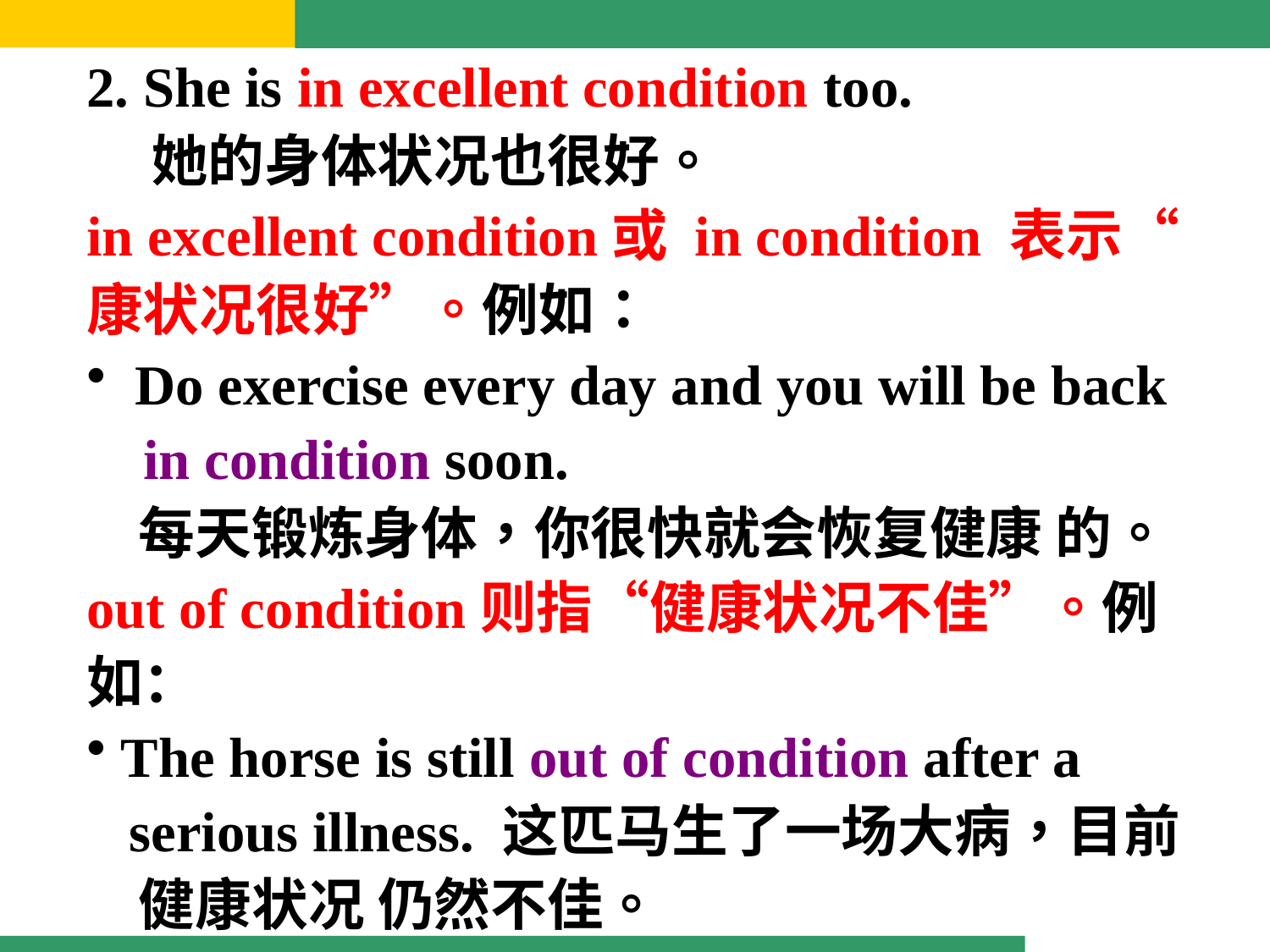

2. She is in excellent condition too.
    她的身体状况也很好。
in excellent condition或 in condition 表示“ 康状况很好”。例如：
  Do exercise every day and you will be back
    in condition soon.
   每天锻炼身体，你很快就会恢复健康 的。
out of condition则指“健康状况不佳”。例如：
 The horse is still out of condition after a
   serious illness. 这匹马生了一场大病，目前
   健康状况 仍然不佳。